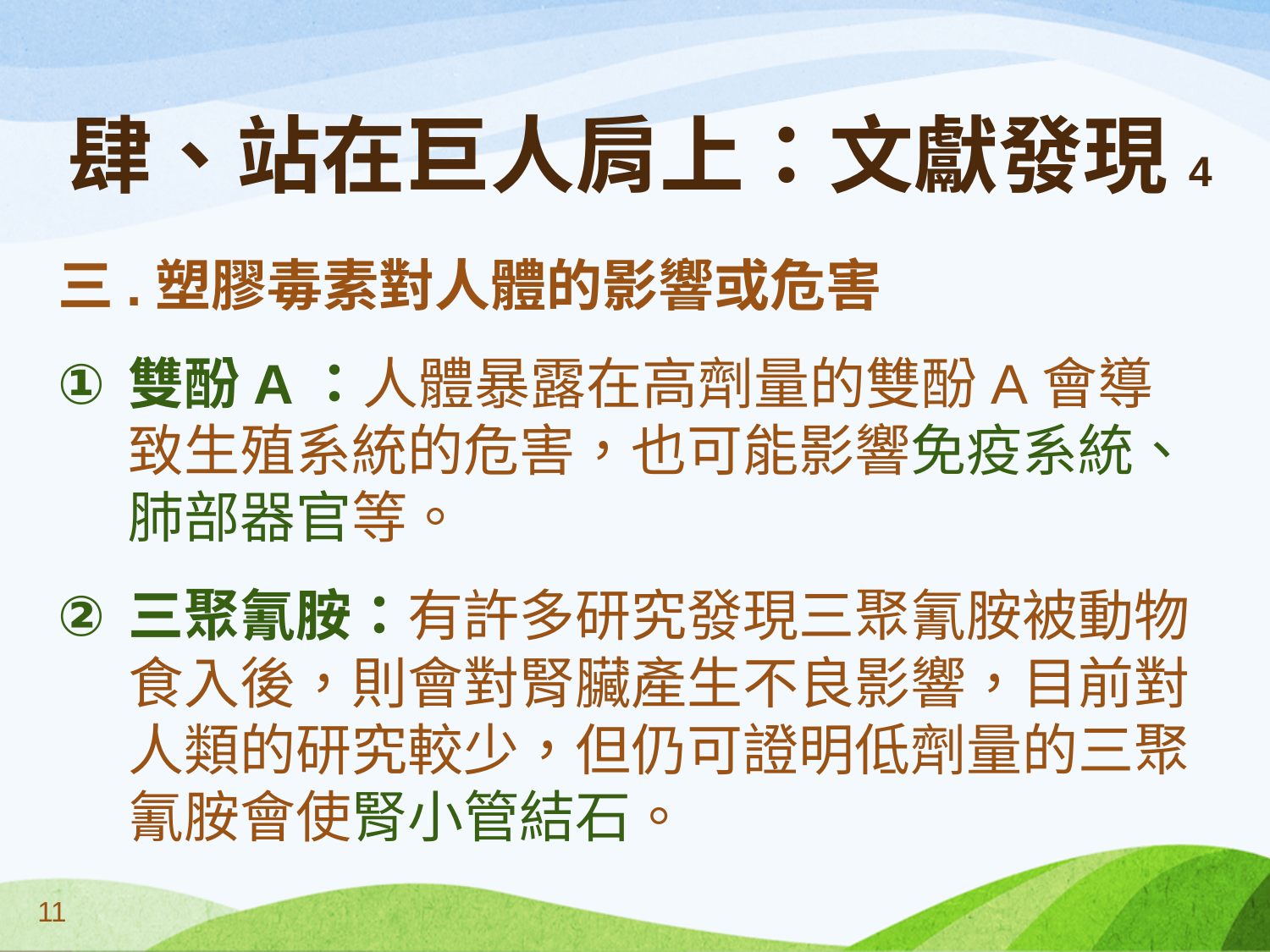

# 肆、站在巨人肩上：文獻發現4
三.塑膠毒素對人體的影響或危害
雙酚A：人體暴露在高劑量的雙酚A會導致生殖系統的危害，也可能影響免疫系統、肺部器官等。
三聚氰胺：有許多研究發現三聚氰胺被動物食入後，則會對腎臟產生不良影響，目前對人類的研究較少，但仍可證明低劑量的三聚氰胺會使腎小管結石。

11